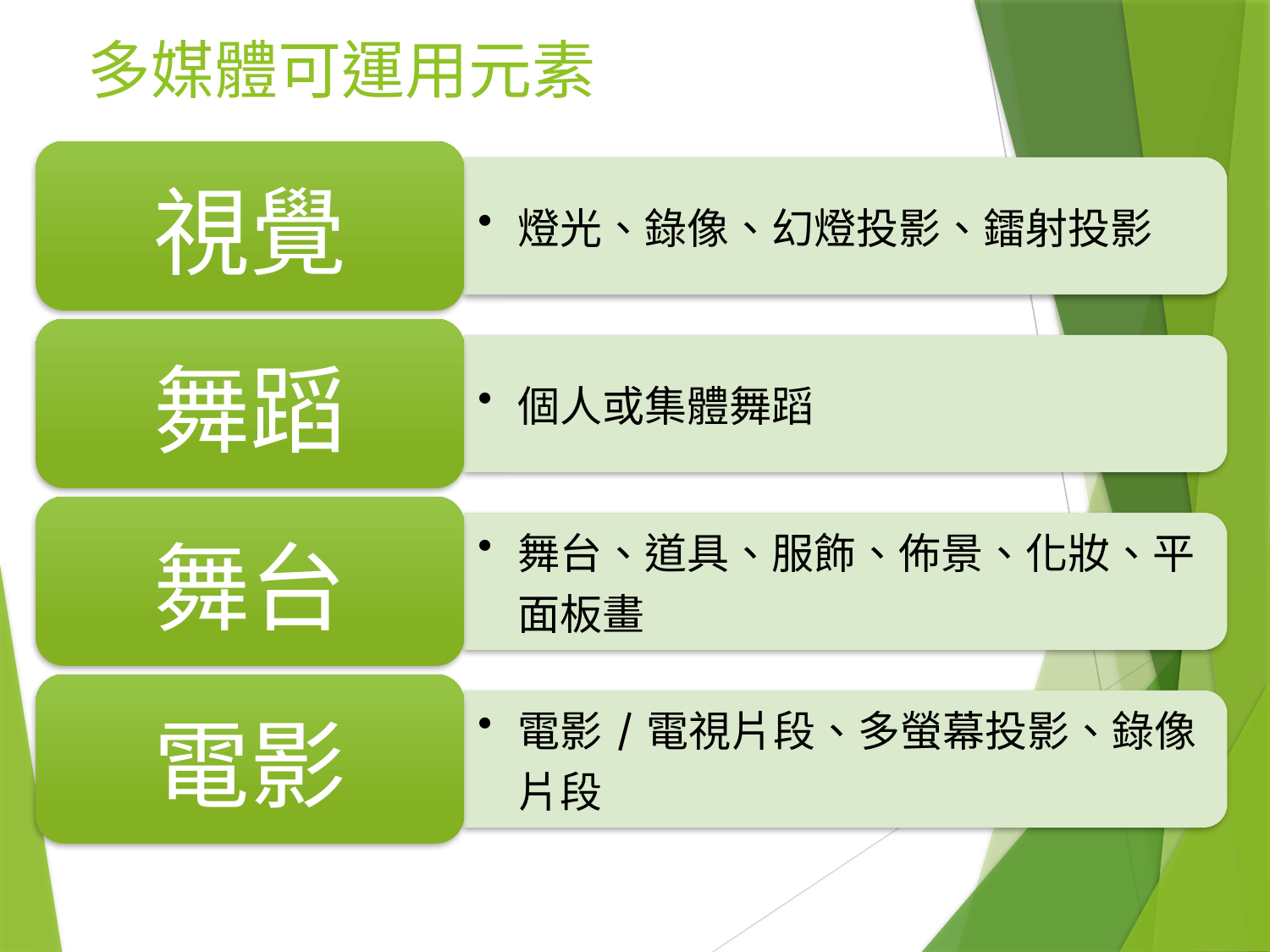

# 多媒體可運用元素
視覺
燈光、錄像、幻燈投影、鐳射投影
舞蹈
個人或集體舞蹈
舞台
電影